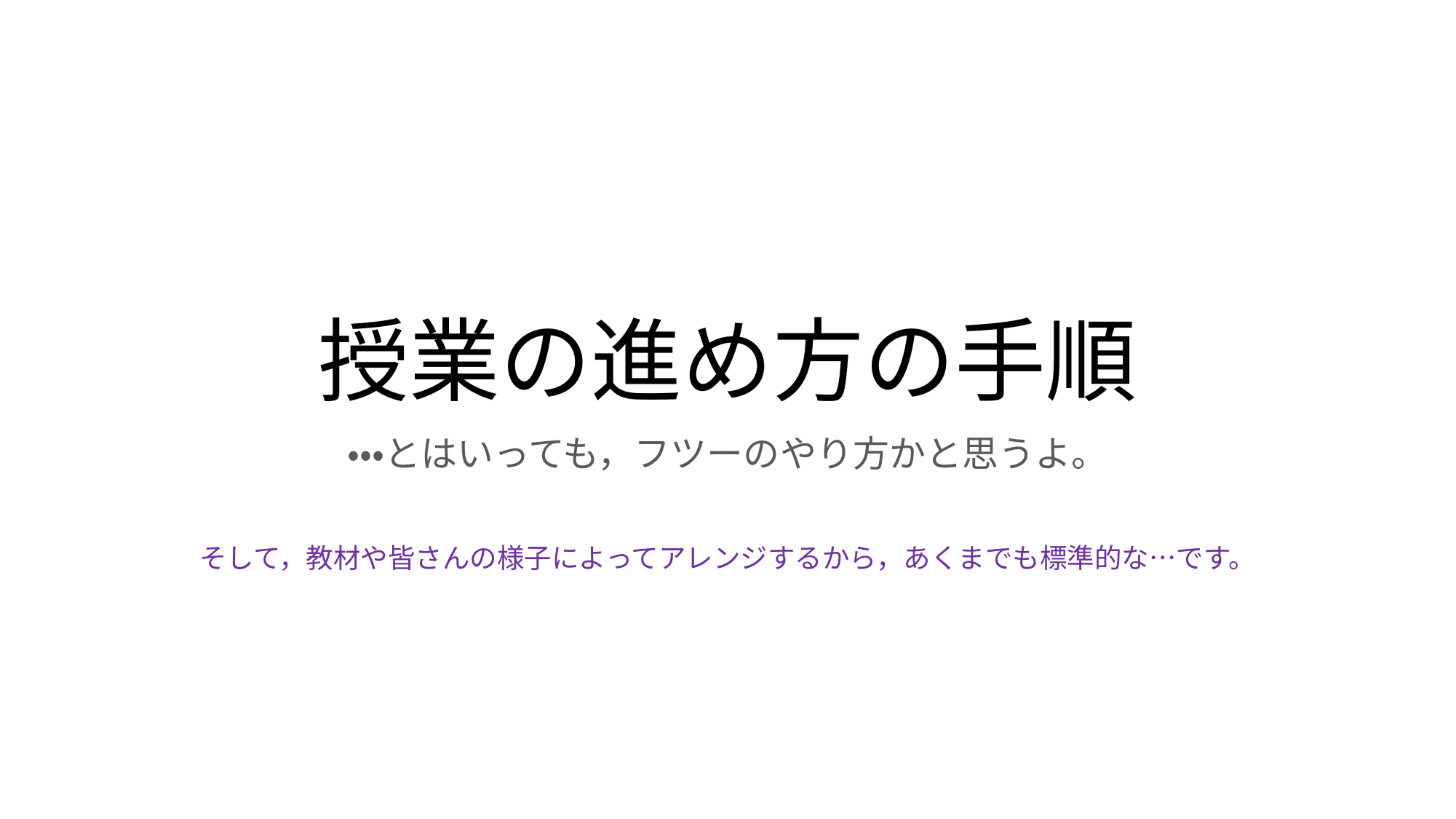

# 授業の進め方の手順
・・・とはいっても，フツーのやり方かと思うよ。

そして，教材や皆さんの様子によってアレンジするから，あくまでも標準的な…です。